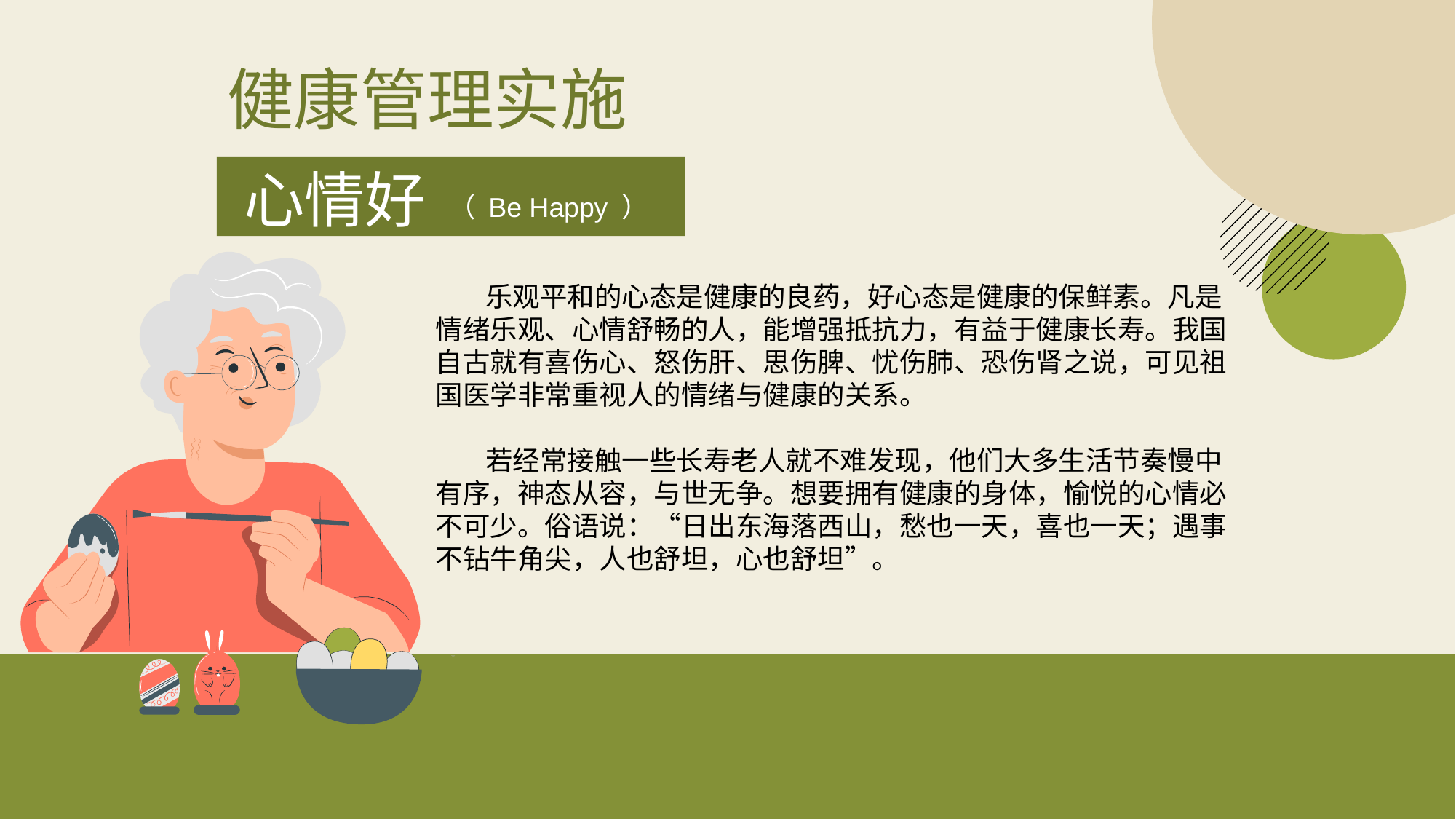

健康管理实施

心情好

（ Be Happy ）

       乐观平和的心态是健康的良药，好心态是健康的保鲜素。凡是情绪乐观、心情舒畅的人，能增强抵抗力，有益于健康长寿。我国自古就有喜伤心、怒伤肝、思伤脾、忧伤肺、恐伤肾之说，可见祖国医学非常重视人的情绪与健康的关系。

       若经常接触一些长寿老人就不难发现，他们大多生活节奏慢中有序，神态从容，与世无争。想要拥有健康的身体，愉悦的心情必不可少。俗语说：“日出东海落西山，愁也一天，喜也一天；遇事不钻牛角尖，人也舒坦，心也舒坦”。